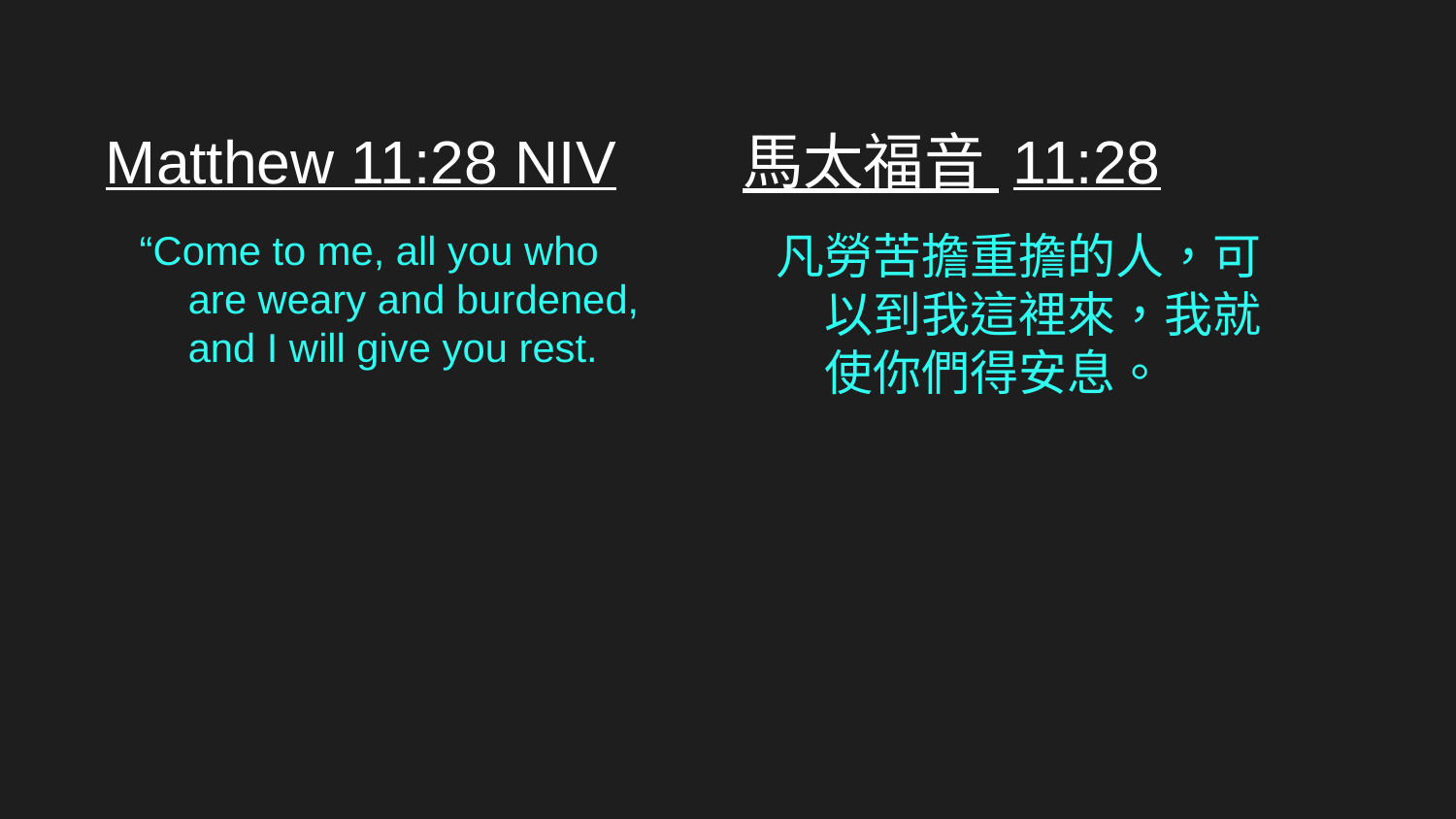

# Matthew 11:28 NIV
馬太福音 11:28
“Come to me, all you who are weary and burdened, and I will give you rest.
凡勞苦擔重擔的人，可以到我這裡來，我就使你們得安息。